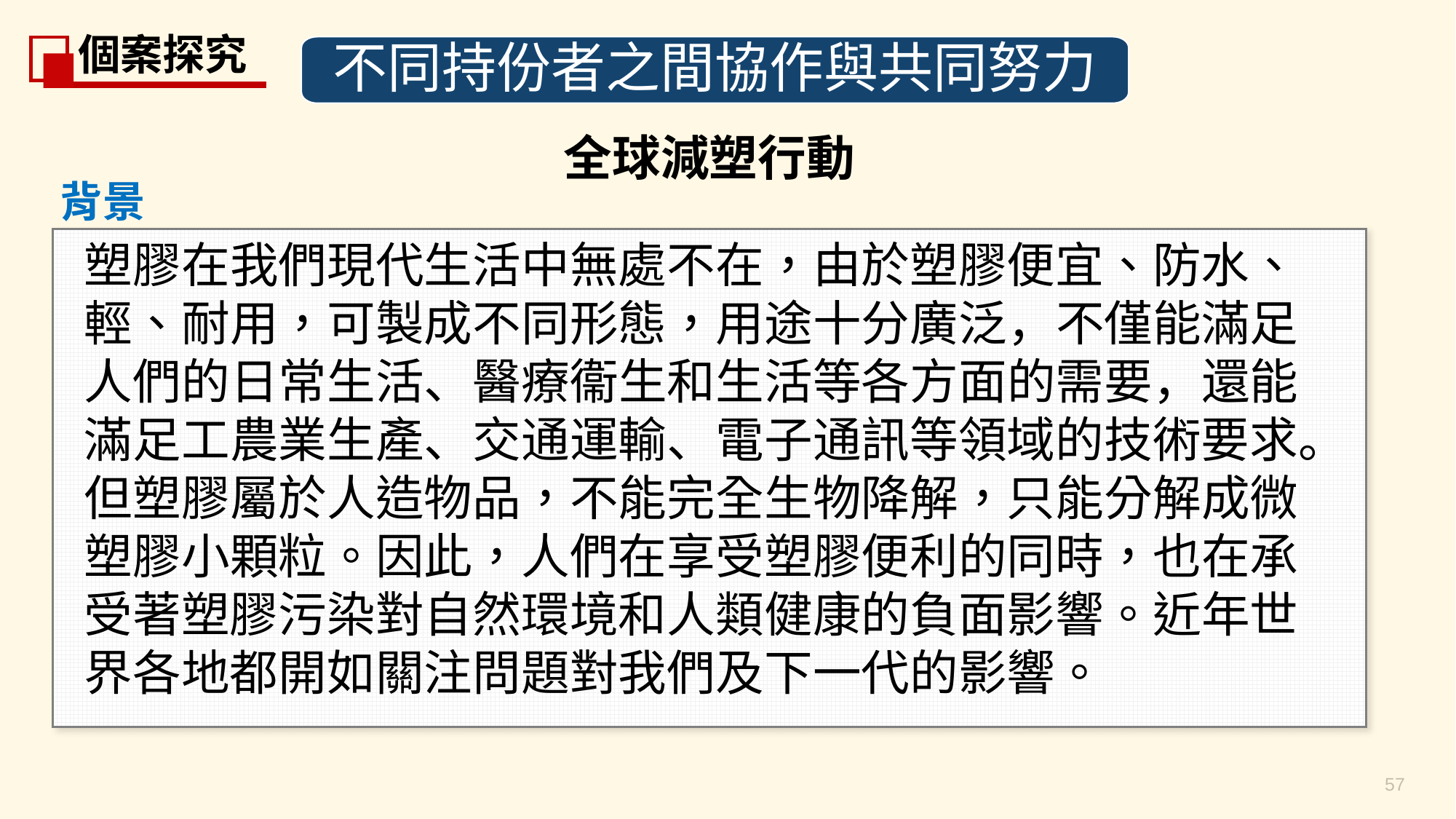

個案探究

不同持份者之間協作與共同努力
全球減塑行動
背景

塑膠在我們現代生活中無處不在，由於塑膠便宜、防水、輕、耐用，可製成不同形態，用途十分廣泛，不僅能滿足人們的日常生活、醫療衞生和生活等各方面的需要，還能滿足工農業生產、交通運輸、電子通訊等領域的技術要求。但塑膠屬於人造物品，不能完全生物降解，只能分解成微塑膠小顆粒。因此，人們在享受塑膠便利的同時，也在承受著塑膠污染對自然環境和人類健康的負面影響。近年世界各地都開如關注問題對我們及下一代的影響。